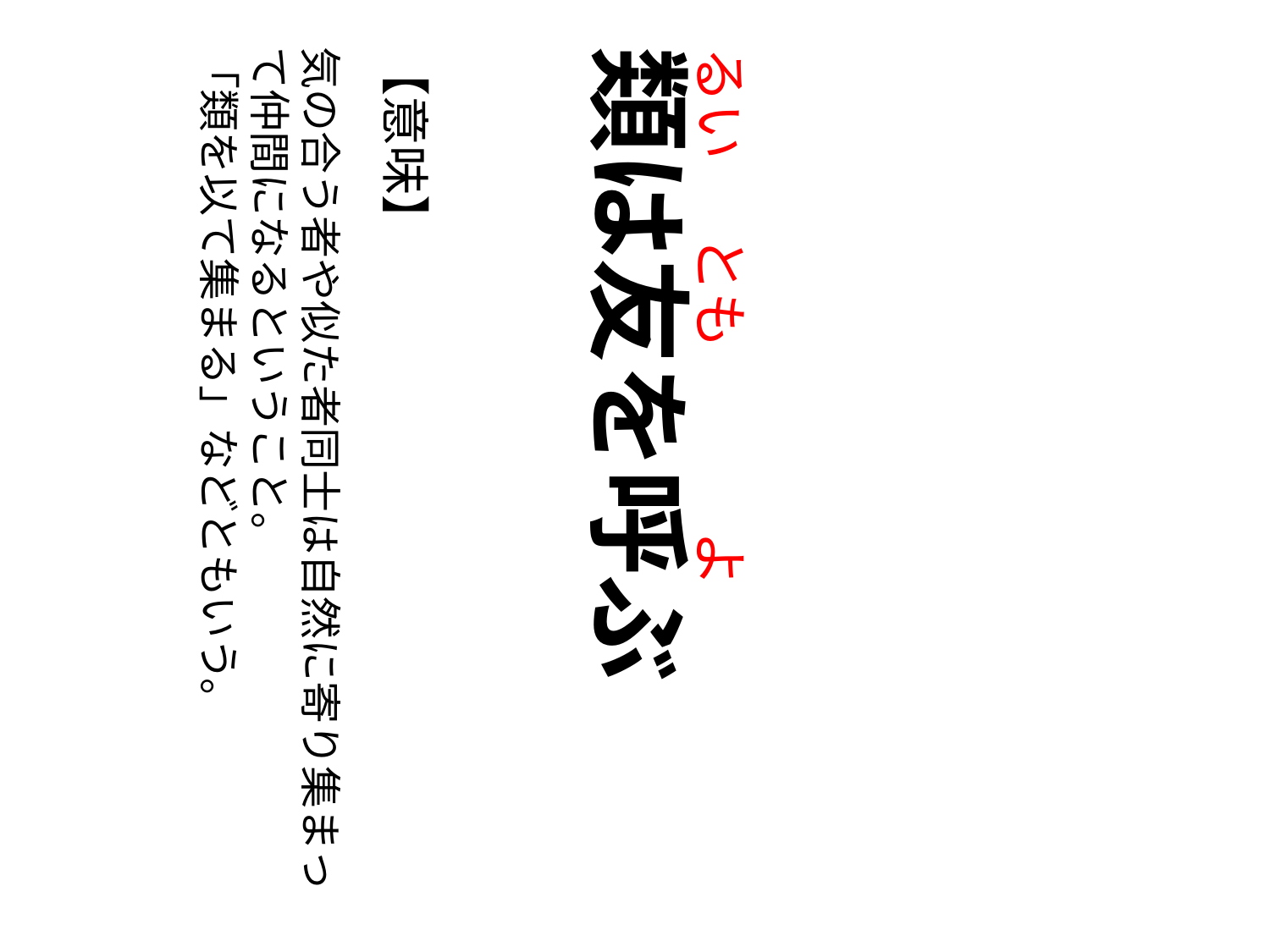

【意味】

気の合う者や似た者同士は自然に寄り集まって仲間になるということ。
「類を以て集まる」などともいう。
るい      とも　　　 よ
類は友を呼ぶ